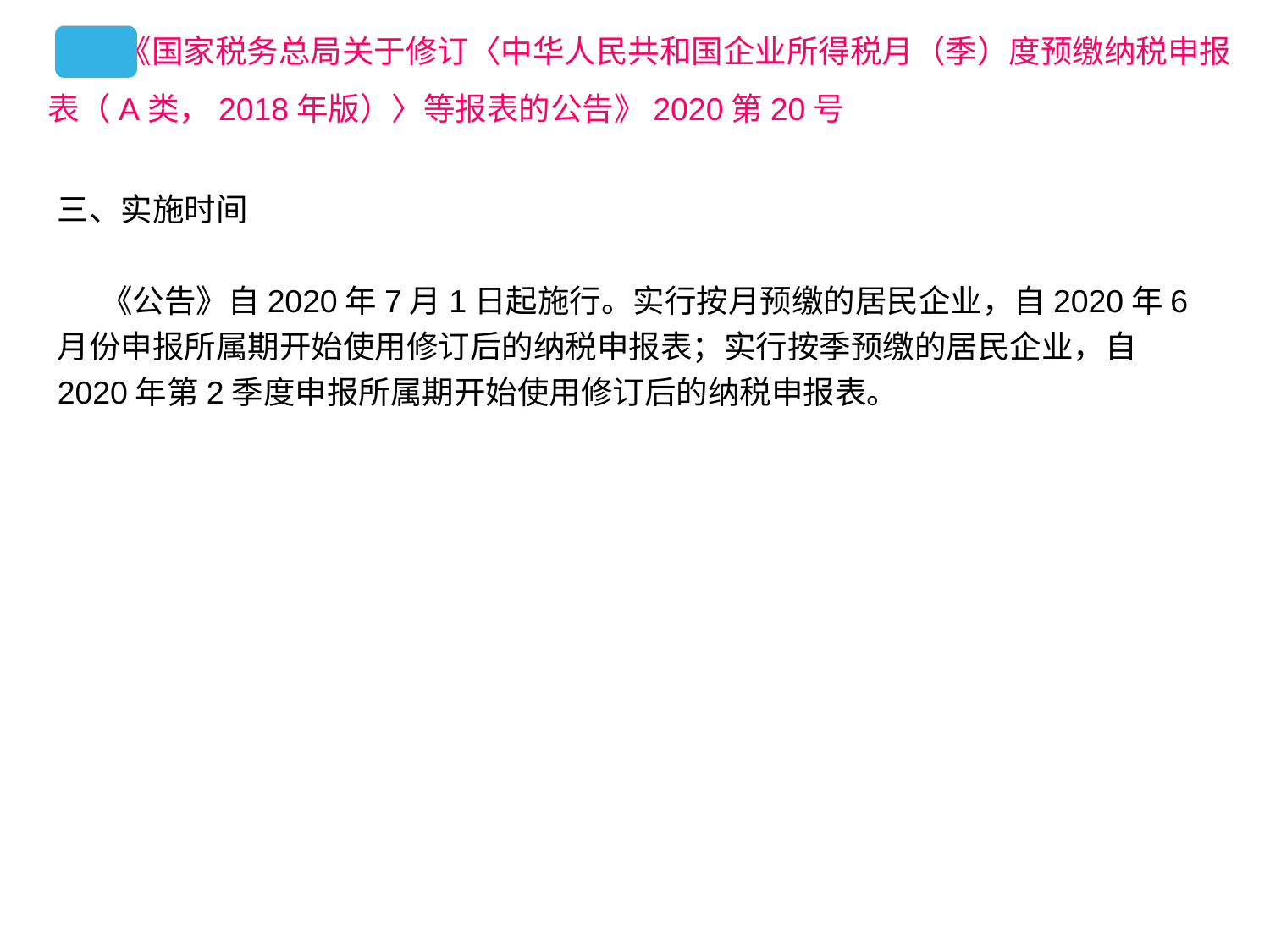

《国家税务总局关于修订〈中华人民共和国企业所得税月（季）度预缴纳税申报表（A类，2018年版）〉等报表的公告》2020第20号

三、实施时间

     《公告》自2020年7月1日起施行。实行按月预缴的居民企业，自2020年6月份申报所属期开始使用修订后的纳税申报表；实行按季预缴的居民企业，自2020年第2季度申报所属期开始使用修订后的纳税申报表。